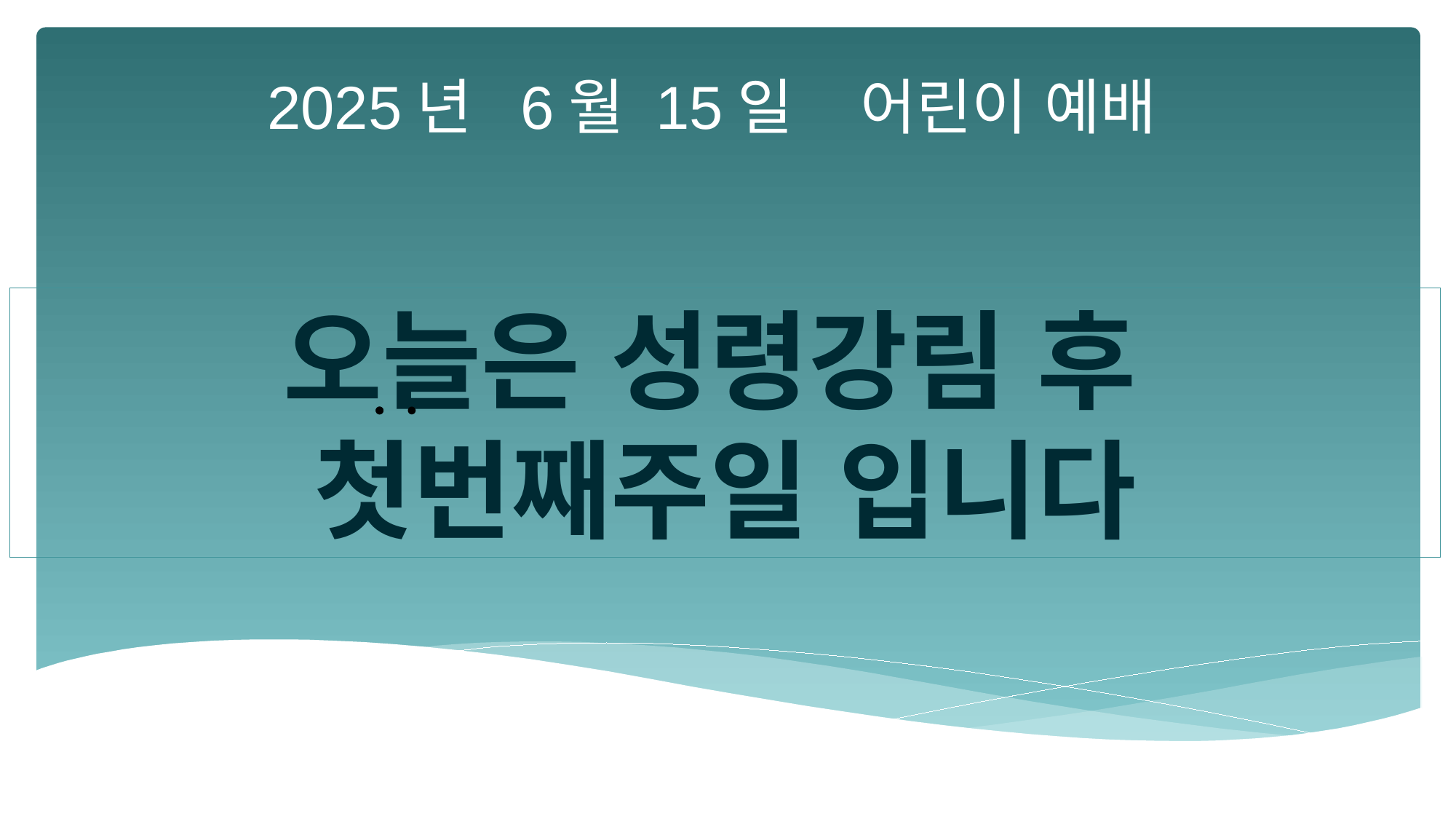

2025년  6월 15일    어린이 예배
오늘은 성령강림 후
첫번째주일 입니다
•
•
•